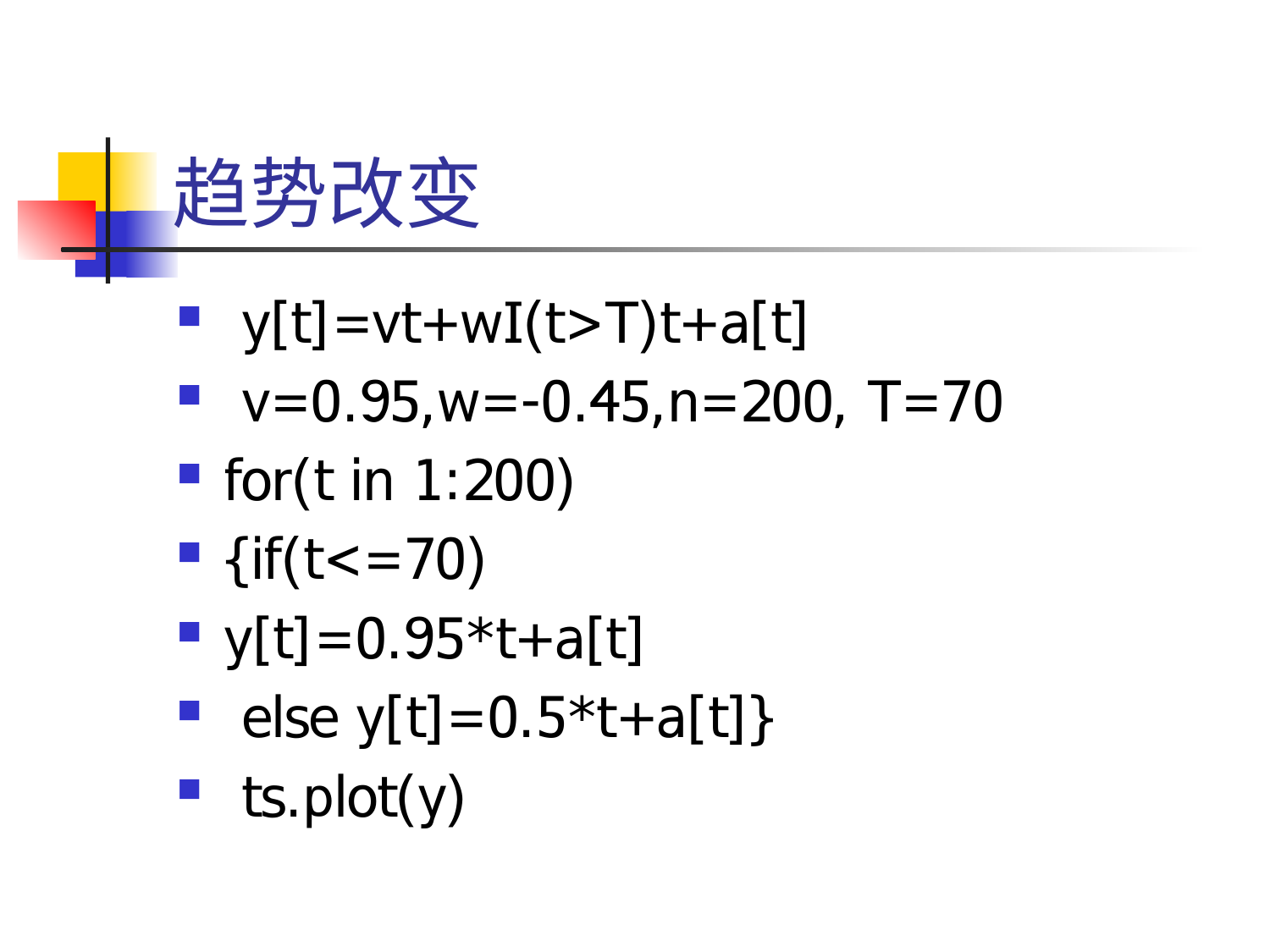

# 趋势改变
 y[t]=vt+wI(t>T)t+a[t]
 v=0.95,w=-0.45,n=200, T=70
for(t in 1:200)
{if(t<=70)
y[t]=0.95*t+a[t]
 else y[t]=0.5*t+a[t]}
 ts.plot(y)